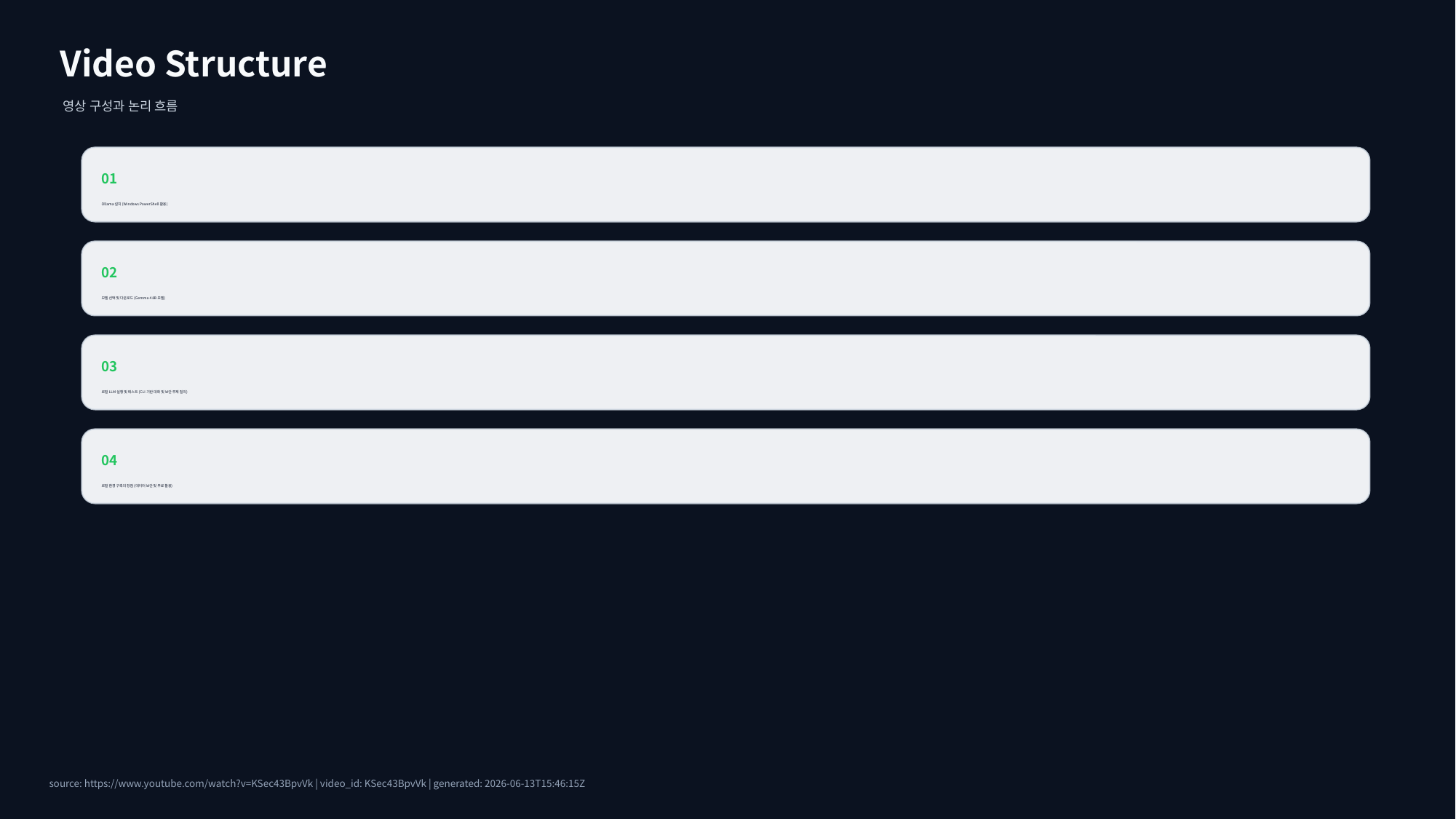

Video Structure
영상 구성과 논리 흐름

01
Ollama 설치 (Windows PowerShell 활용)

02
모델 선택 및 다운로드 (Gemma 4 8B 모델)

03
로컬 LLM 실행 및 테스트 (CLI 기반 대화 및 보안 주제 질의)

04
로컬 환경 구축의 장점 (데이터 보안 및 무료 활용)
source: https://www.youtube.com/watch?v=KSec43BpvVk | video_id: KSec43BpvVk | generated: 2026-06-13T15:46:15Z